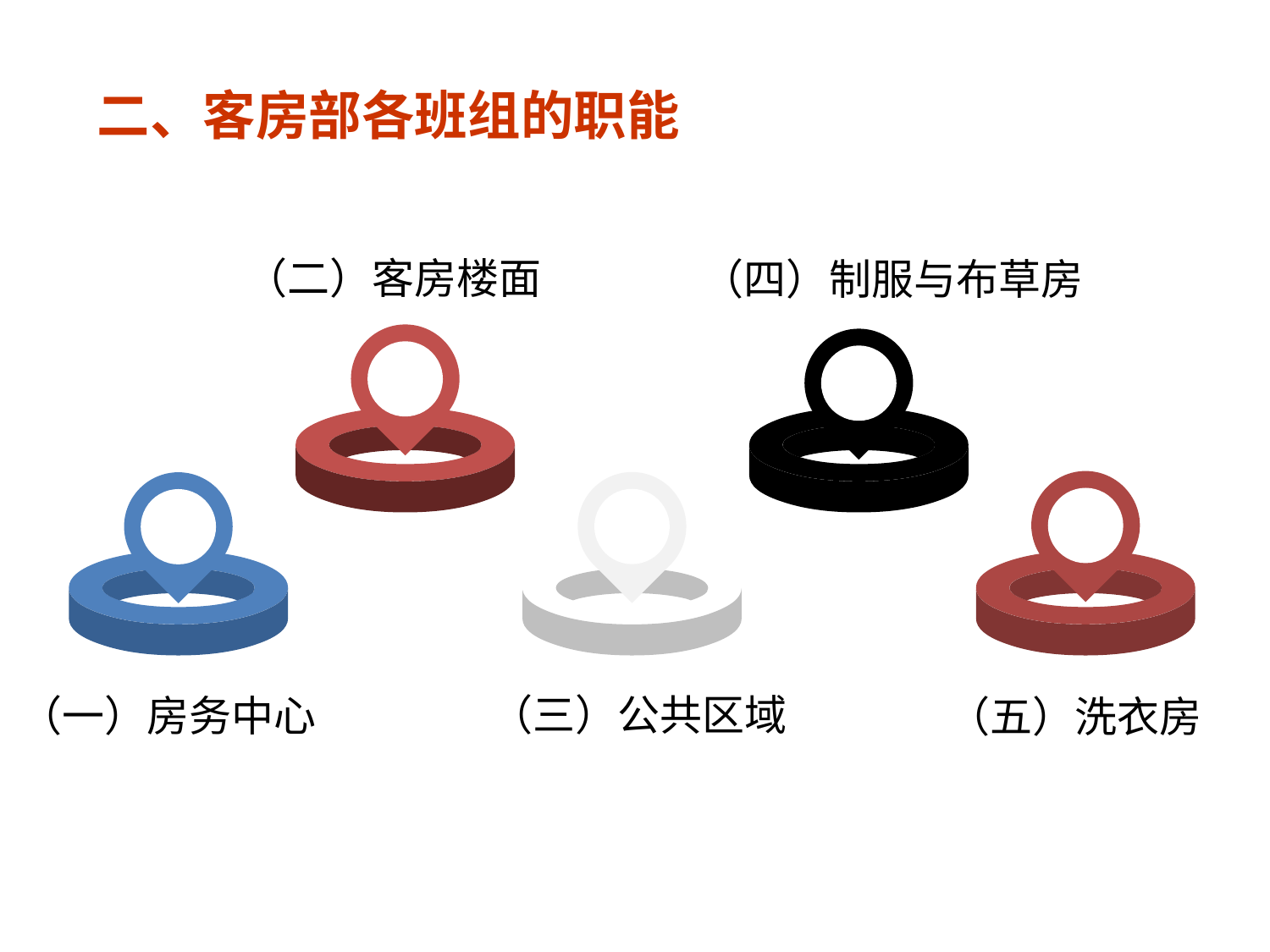

二、客房部各班组的职能
（二）客房楼面
（四）制服与布草房

（三）公共区域
（一）房务中心
（五）洗衣房